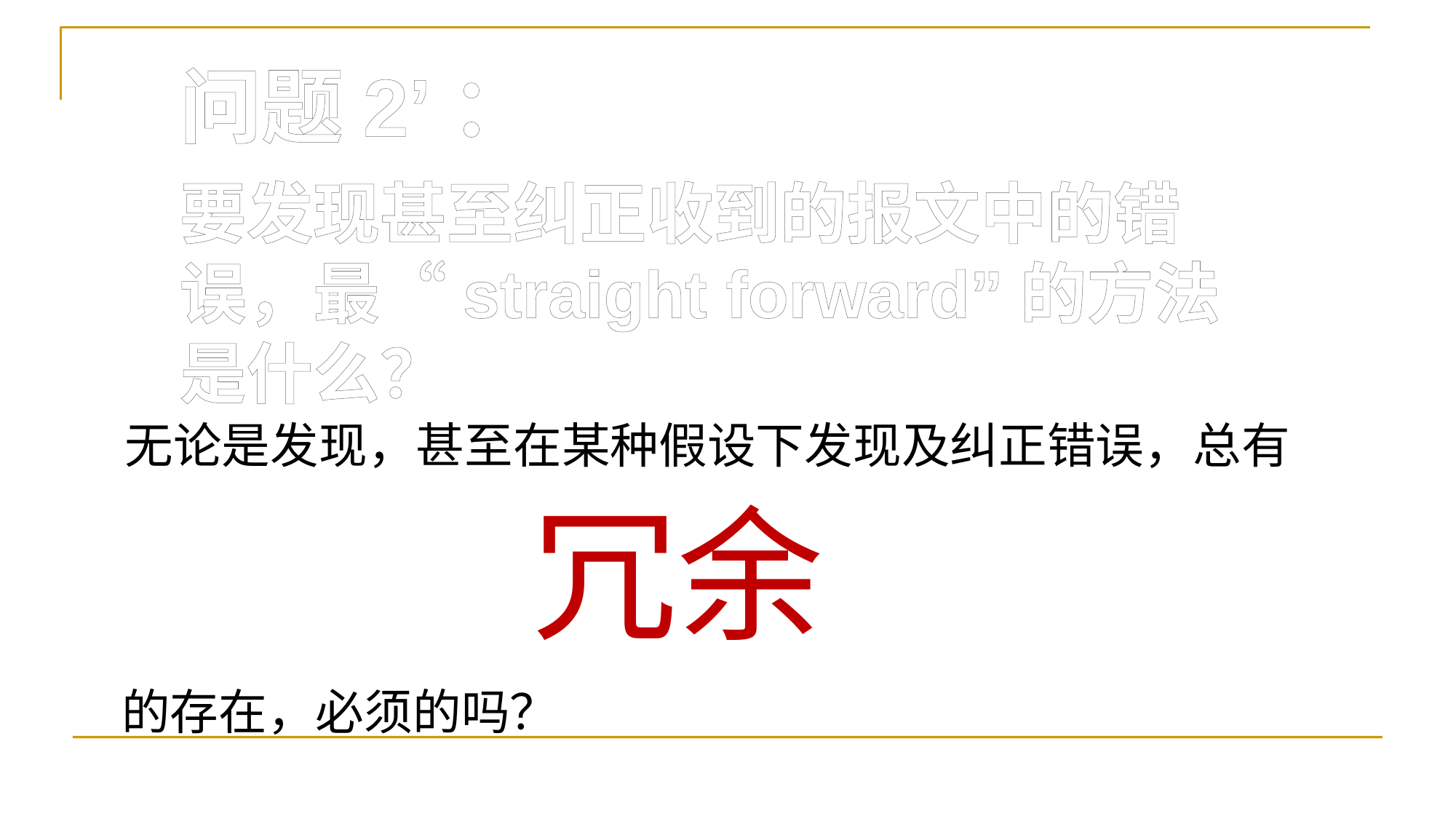

问题2’：
要发现甚至纠正收到的报文中的错误，最“straight forward”的方法是什么？
无论是发现，甚至在某种假设下发现及纠正错误，总有
冗余
的存在，必须的吗？